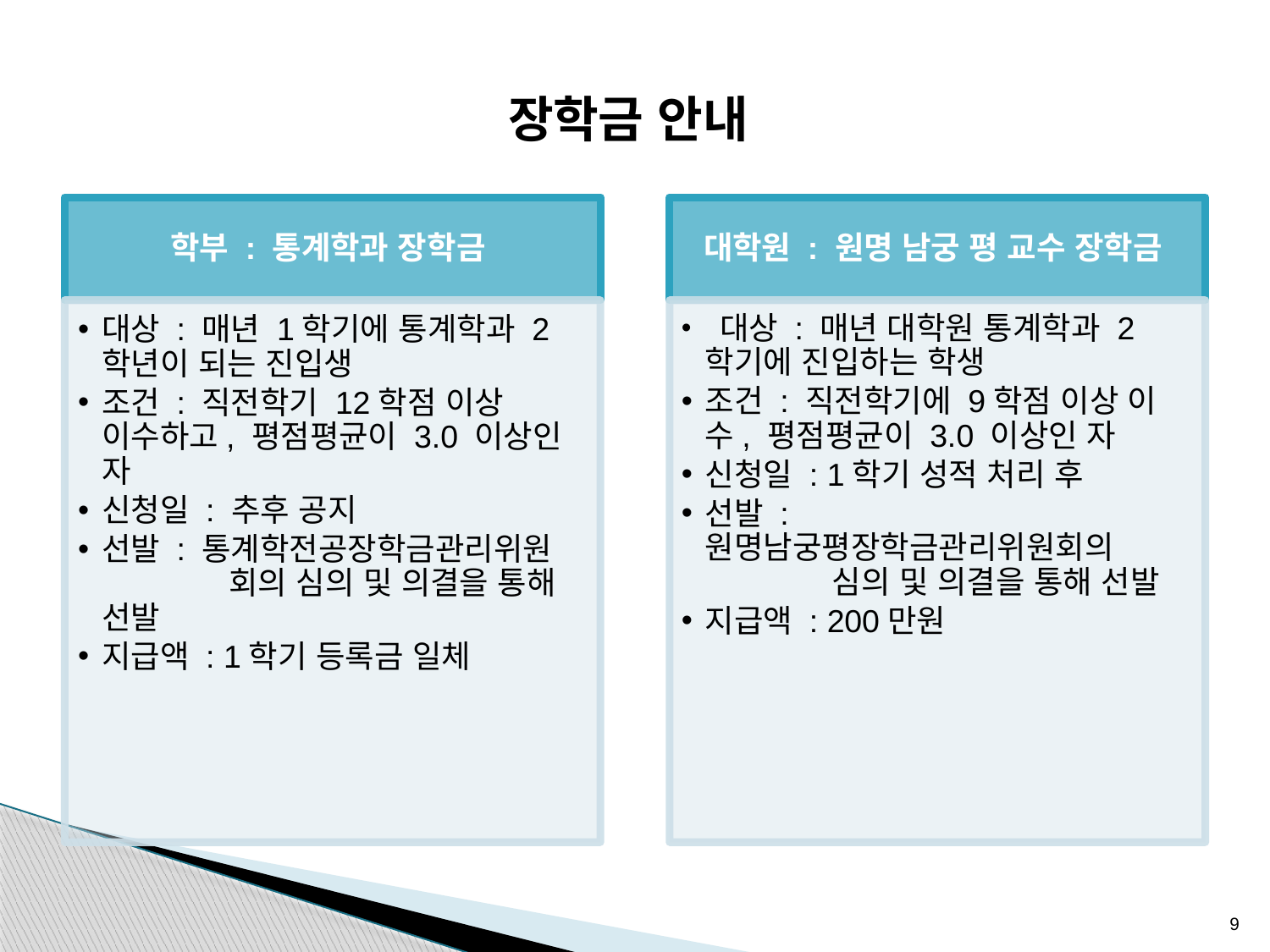

# 장학금 안내
학부 : 통계학과 장학금
대상 : 매년 1학기에 통계학과 2학년이 되는 진입생
조건 : 직전학기 12학점 이상 이수하고, 평점평균이 3.0 이상인 자
신청일 : 추후 공지
선발 : 통계학전공장학금관리위원	회의 심의 및 의결을 통해 선발
지급액 : 1학기 등록금 일체
대학원 : 원명 남궁 평 교수 장학금
 대상 : 매년 대학원 통계학과 2학기에 진입하는 학생
조건 : 직전학기에 9학점 이상 이수, 평점평균이 3.0 이상인 자
신청일 : 1학기 성적 처리 후
선발 : 원명남궁평장학금관리위원회의 	심의 및 의결을 통해 선발
지급액 : 200만원
9